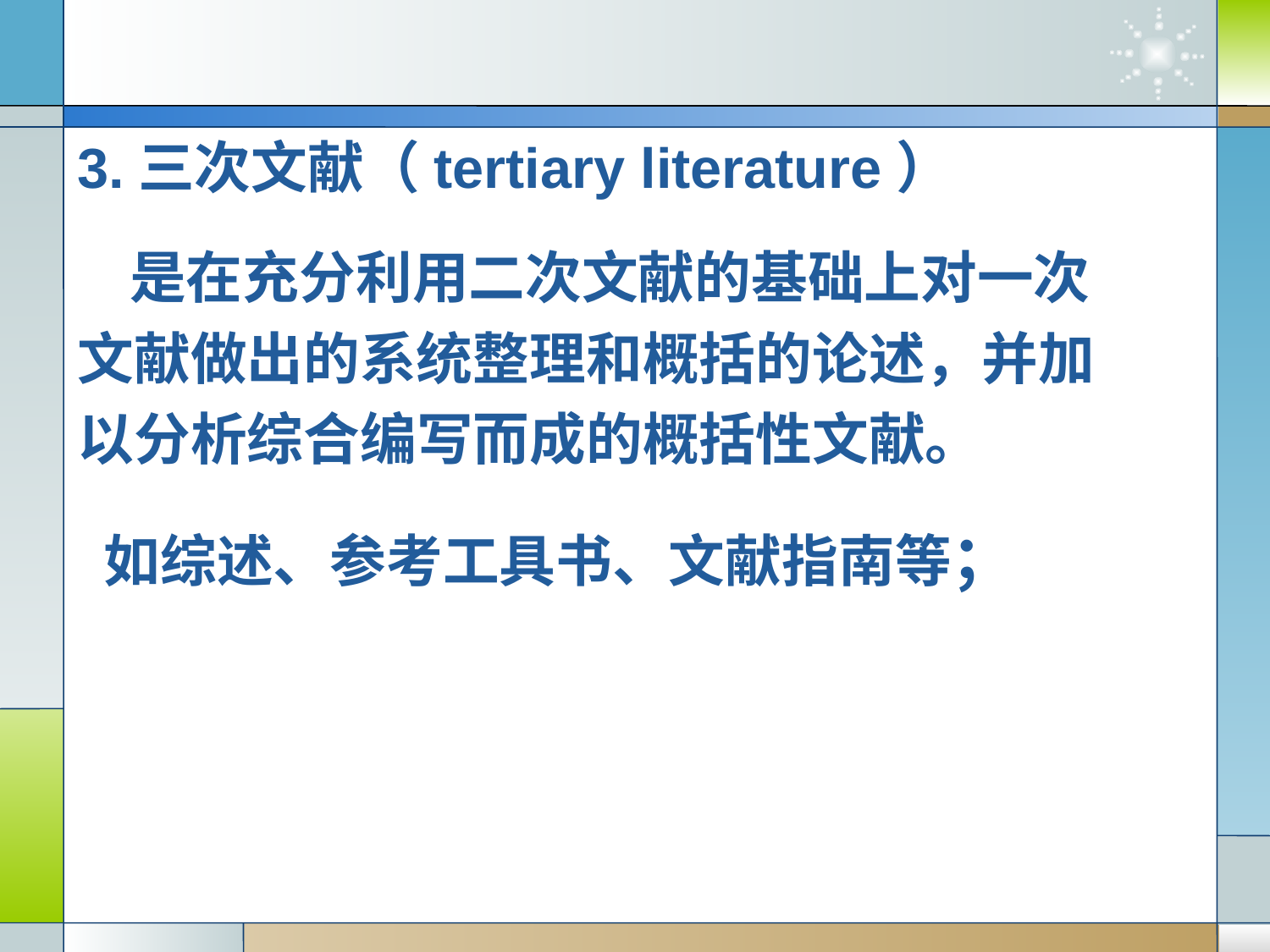

3.三次文献（tertiary literature）
   是在充分利用二次文献的基础上对一次文献做出的系统整理和概括的论述，并加以分析综合编写而成的概括性文献。
 如综述、参考工具书、文献指南等；